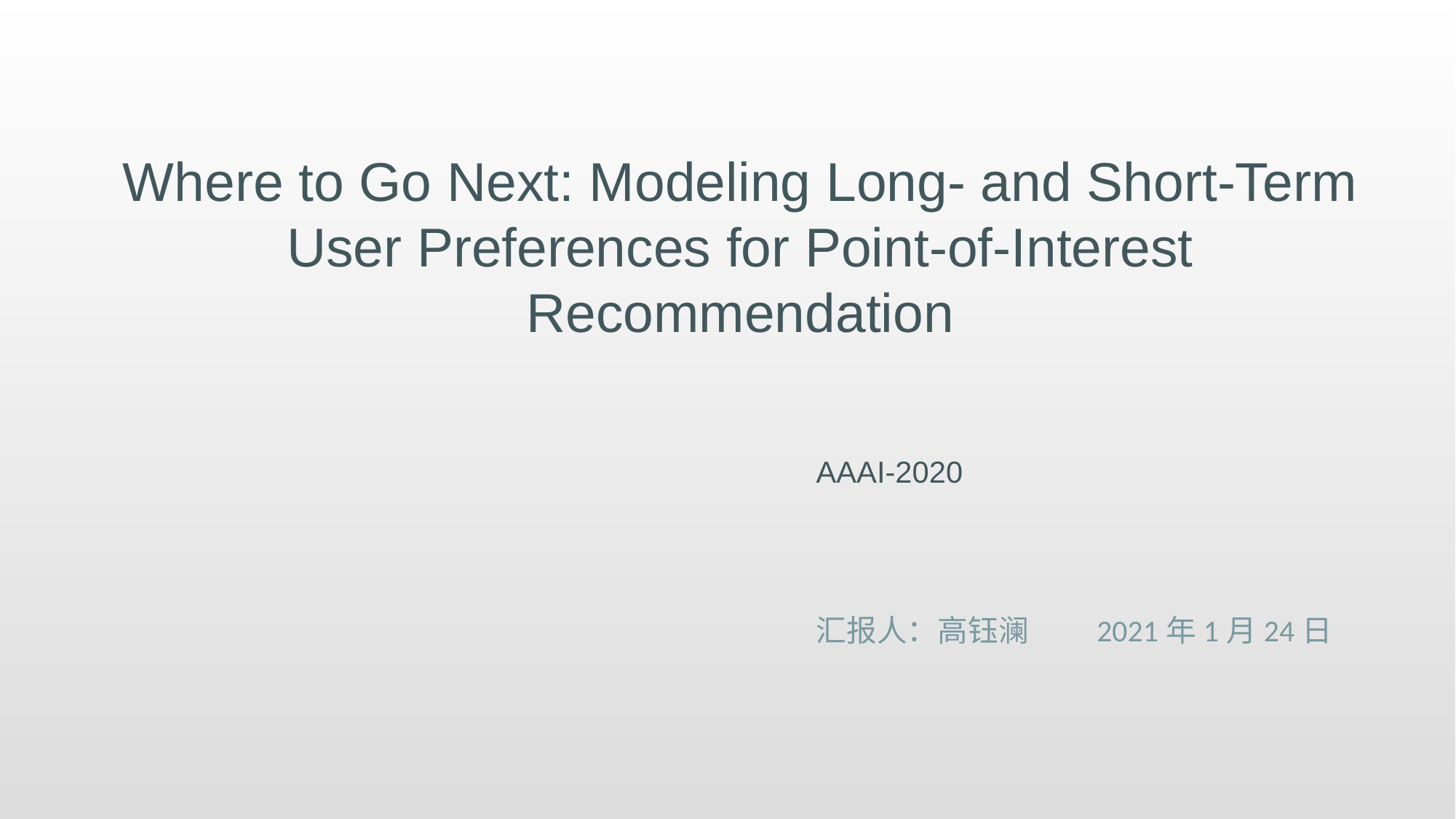

Where to Go Next: Modeling Long- and Short-Term User Preferences for Point-of-Interest Recommendation
AAAI-2020
汇报人：高钰澜         2021年1月24日